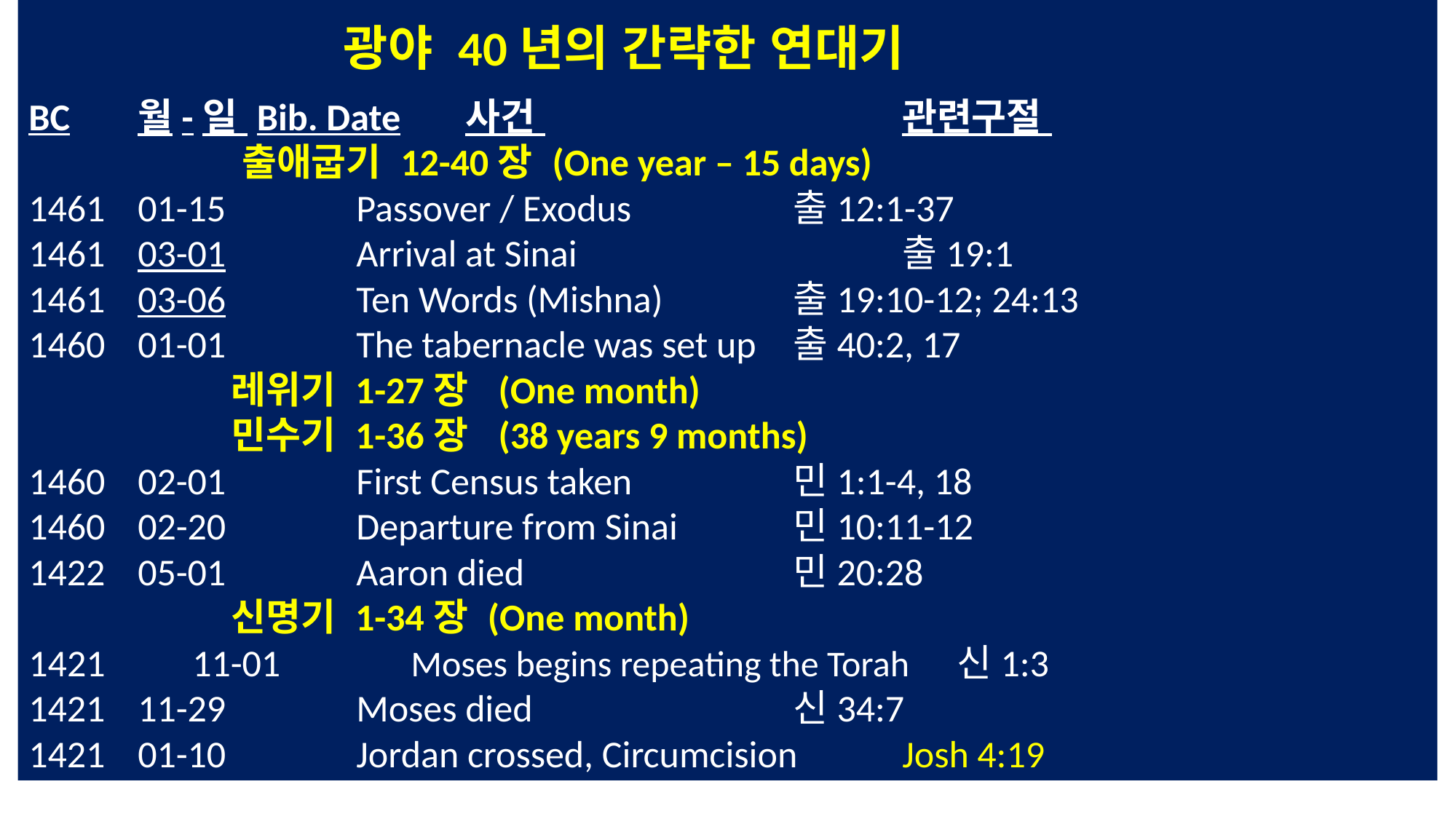

광야 40년의 간략한 연대기

BC	월-일 Bib. Date	사건 				관련구절
	         출애굽기 12-40장 (One year – 15 days)
1461	01-15		Passover / Exodus 		출12:1-37
1461	03-01		Arrival at Sinai			출19:1
1461	03-06		Ten Words (Mishna) 		출19:10-12; 24:13
1460	01-01		The tabernacle was set up	출40:2, 17
	        레위기 1-27장  (One month)
	        민수기 1-36장  (38 years 9 months)
1460	02-01		First Census taken		민1:1-4, 18
1460	02-20		Departure from Sinai		민10:11-12
1422	05-01		Aaron died			민20:28
	        신명기 1-34장 (One month)
 	11-01		Moses begins repeating the Torah	신1:3
1421	11-29		Moses died			신34:7
1421	01-10		Jordan crossed, Circumcision	Josh 4:19